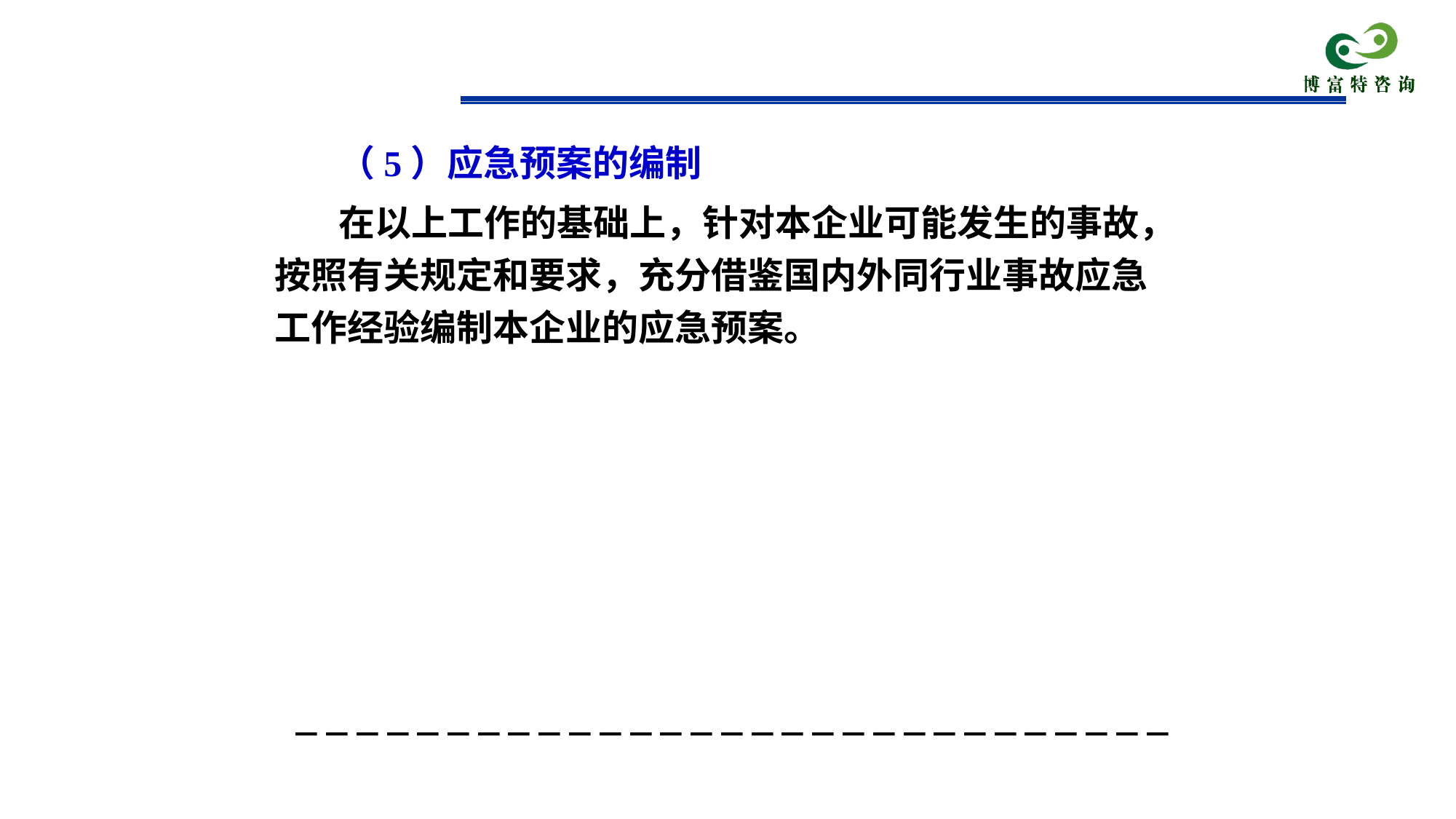

# （5）应急预案的编制
在以上工作的基础上，针对本企业可能发生的事故，按照有关规定和要求，充分借鉴国内外同行业事故应急工作经验编制本企业的应急预案。
－－－－－－－－－－－－－－－－－－－－－－－－－－－－－